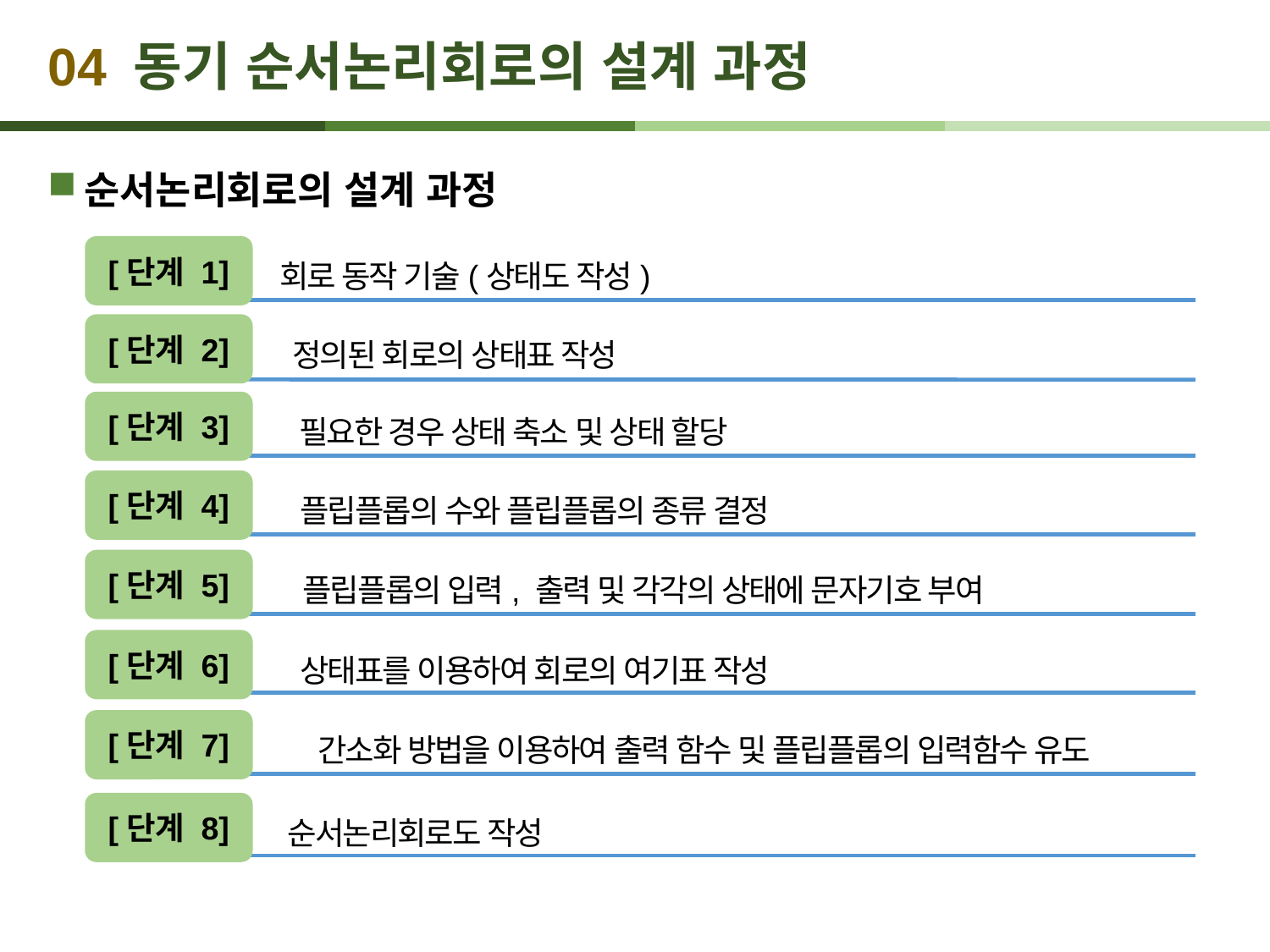

# 04 동기 순서논리회로의 설계 과정
순서논리회로의 설계 과정

[단계 1]
회로 동작 기술(상태도 작성)
[단계 2]
정의된 회로의 상태표 작성
[단계 3]
필요한 경우 상태 축소 및 상태 할당
[단계 4]
플립플롭의 수와 플립플롭의 종류 결정
[단계 5]
플립플롭의 입력, 출력 및 각각의 상태에 문자기호 부여
[단계 6]
상태표를 이용하여 회로의 여기표 작성
[단계 7]
간소화 방법을 이용하여 출력 함수 및 플립플롭의 입력함수 유도
[단계 8]
순서논리회로도 작성